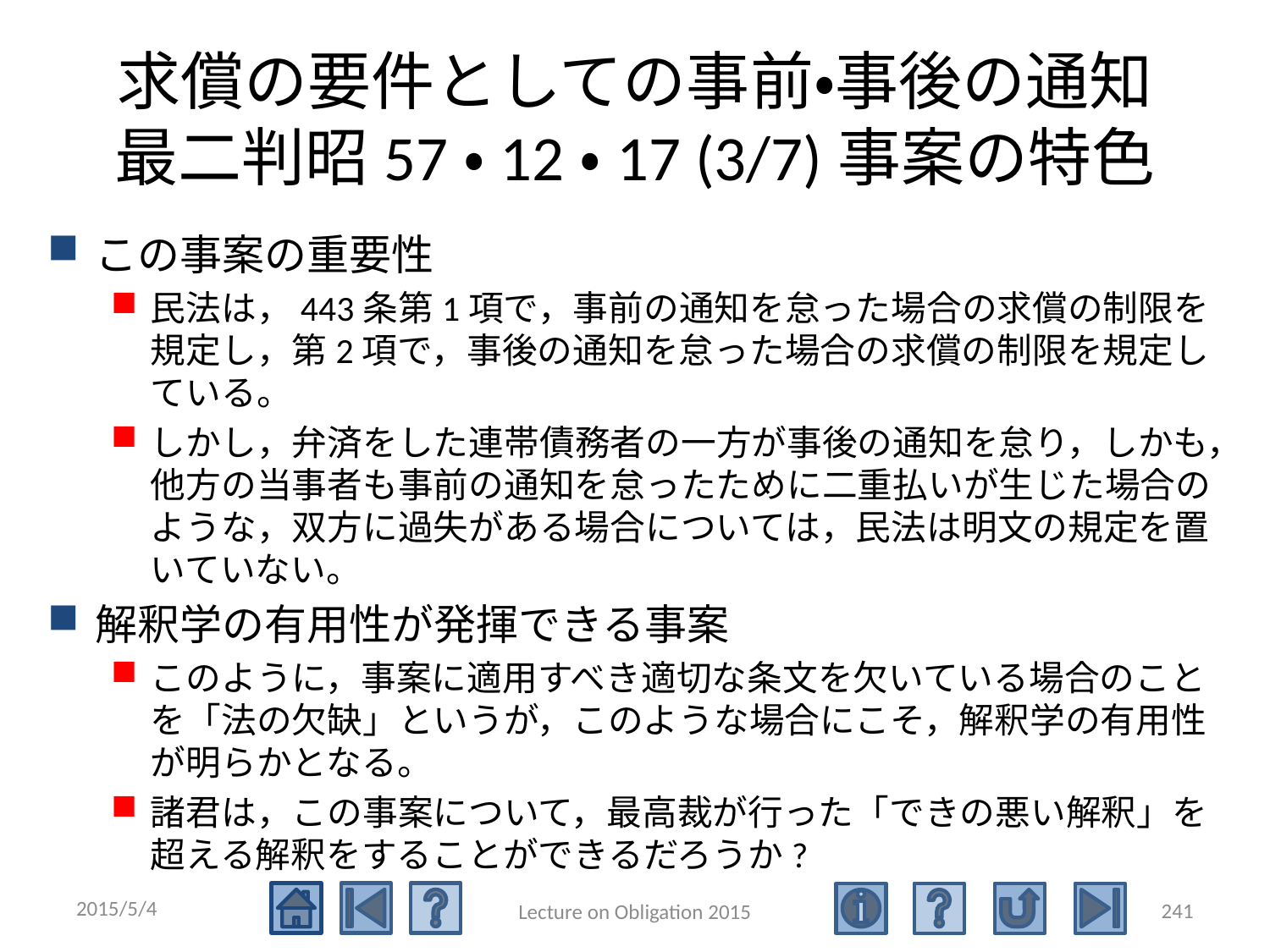

# 求償の要件としての事前・事後の通知 最二判昭57・12・17 (3/7)事案の特色
この事案の重要性
民法は，443条第1項で，事前の通知を怠った場合の求償の制限を規定し，第2項で，事後の通知を怠った場合の求償の制限を規定している。
しかし，弁済をした連帯債務者の一方が事後の通知を怠り，しかも，他方の当事者も事前の通知を怠ったために二重払いが生じた場合のような，双方に過失がある場合については，民法は明文の規定を置いていない。
解釈学の有用性が発揮できる事案
このように，事案に適用すべき適切な条文を欠いている場合のことを「法の欠缺」というが，このような場合にこそ，解釈学の有用性が明らかとなる。
諸君は，この事案について，最高裁が行った「できの悪い解釈」を超える解釈をすることができるだろうか?
2015/5/4
241
Lecture on Obligation 2015